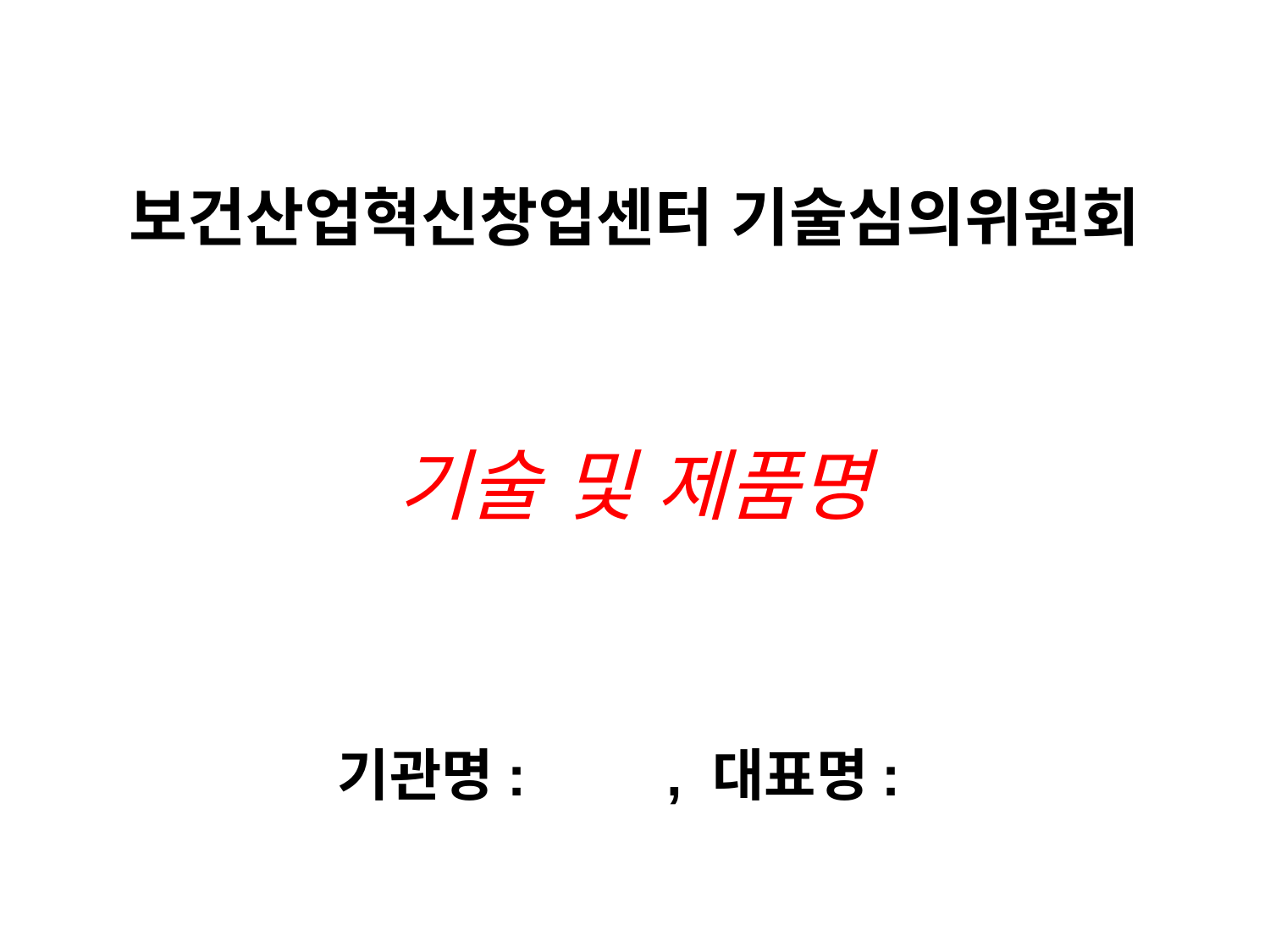

보건산업혁신창업센터 기술심의위원회
# 기술 및 제품명
기관명:         , 대표명: